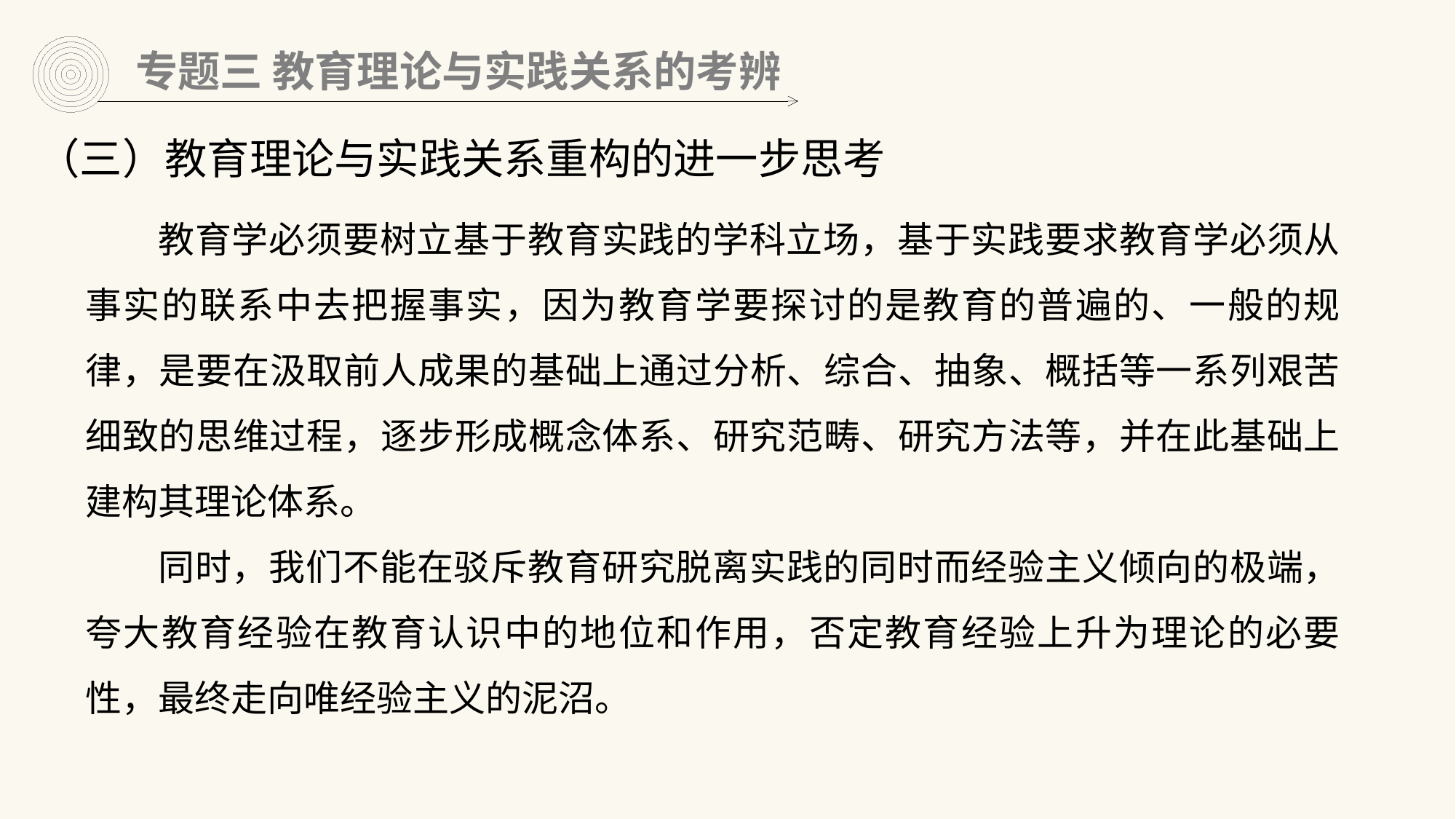

专题三 教育理论与实践关系的考辨
（三）教育理论与实践关系重构的进一步思考
教育学必须要树立基于教育实践的学科立场，基于实践要求教育学必须从事实的联系中去把握事实，因为教育学要探讨的是教育的普遍的、一般的规律，是要在汲取前人成果的基础上通过分析、综合、抽象、概括等一系列艰苦细致的思维过程，逐步形成概念体系、研究范畴、研究方法等，并在此基础上建构其理论体系。
同时，我们不能在驳斥教育研究脱离实践的同时而经验主义倾向的极端，夸大教育经验在教育认识中的地位和作用，否定教育经验上升为理论的必要性，最终走向唯经验主义的泥沼。